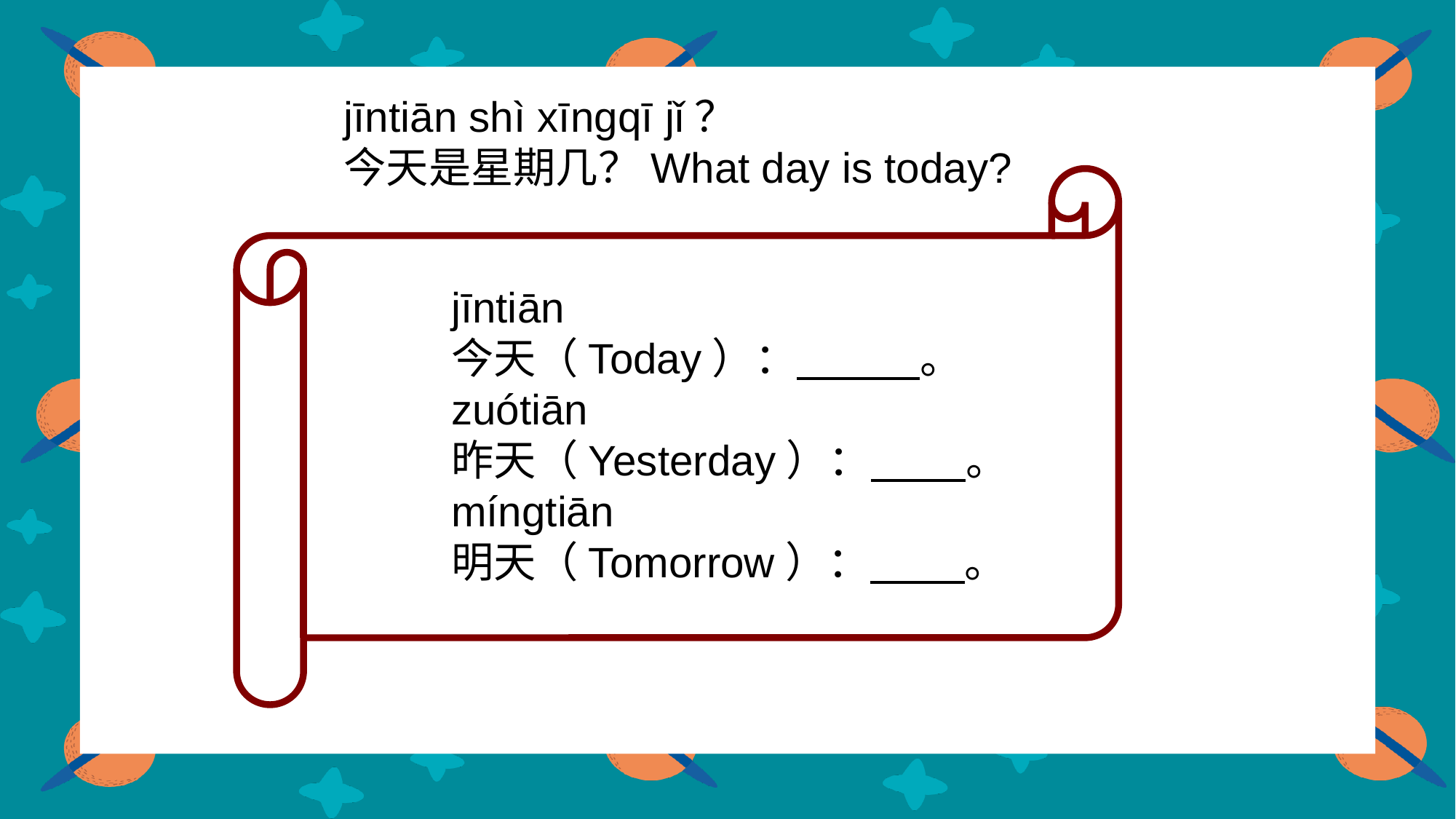

jīntiān shì xīngqī jǐ？
今天是星期几？What day is today?

jīntiān
今天（Today）：             。
zuótiān
昨天（Yesterday）：          。
míngtiān
明天（Tomorrow）：          。